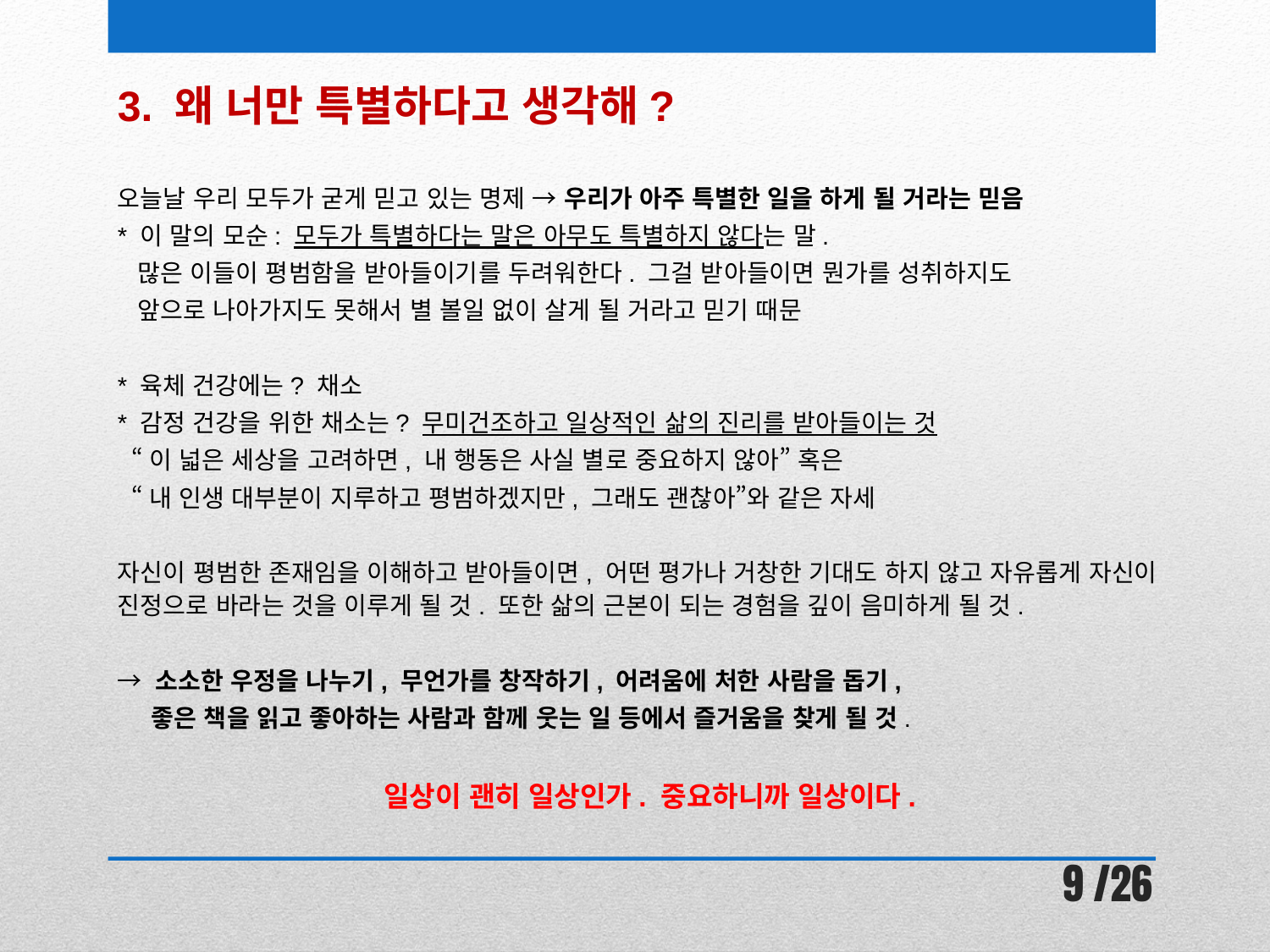

3. 왜 너만 특별하다고 생각해?
오늘날 우리 모두가 굳게 믿고 있는 명제 → 우리가 아주 특별한 일을 하게 될 거라는 믿음
* 이 말의 모순: 모두가 특별하다는 말은 아무도 특별하지 않다는 말.
  많은 이들이 평범함을 받아들이기를 두려워한다. 그걸 받아들이면 뭔가를 성취하지도
  앞으로 나아가지도 못해서 별 볼일 없이 살게 될 거라고 믿기 때문

* 육체 건강에는? 채소
* 감정 건강을 위한 채소는? 무미건조하고 일상적인 삶의 진리를 받아들이는 것
  “이 넓은 세상을 고려하면, 내 행동은 사실 별로 중요하지 않아” 혹은
  “내 인생 대부분이 지루하고 평범하겠지만, 그래도 괜찮아”와 같은 자세

자신이 평범한 존재임을 이해하고 받아들이면, 어떤 평가나 거창한 기대도 하지 않고 자유롭게 자신이 진정으로 바라는 것을 이루게 될 것. 또한 삶의 근본이 되는 경험을 깊이 음미하게 될 것.

→ 소소한 우정을 나누기, 무언가를 창작하기, 어려움에 처한 사람을 돕기,
    좋은 책을 읽고 좋아하는 사람과 함께 웃는 일 등에서 즐거움을 찾게 될 것.

일상이 괜히 일상인가. 중요하니까 일상이다.
9 /26